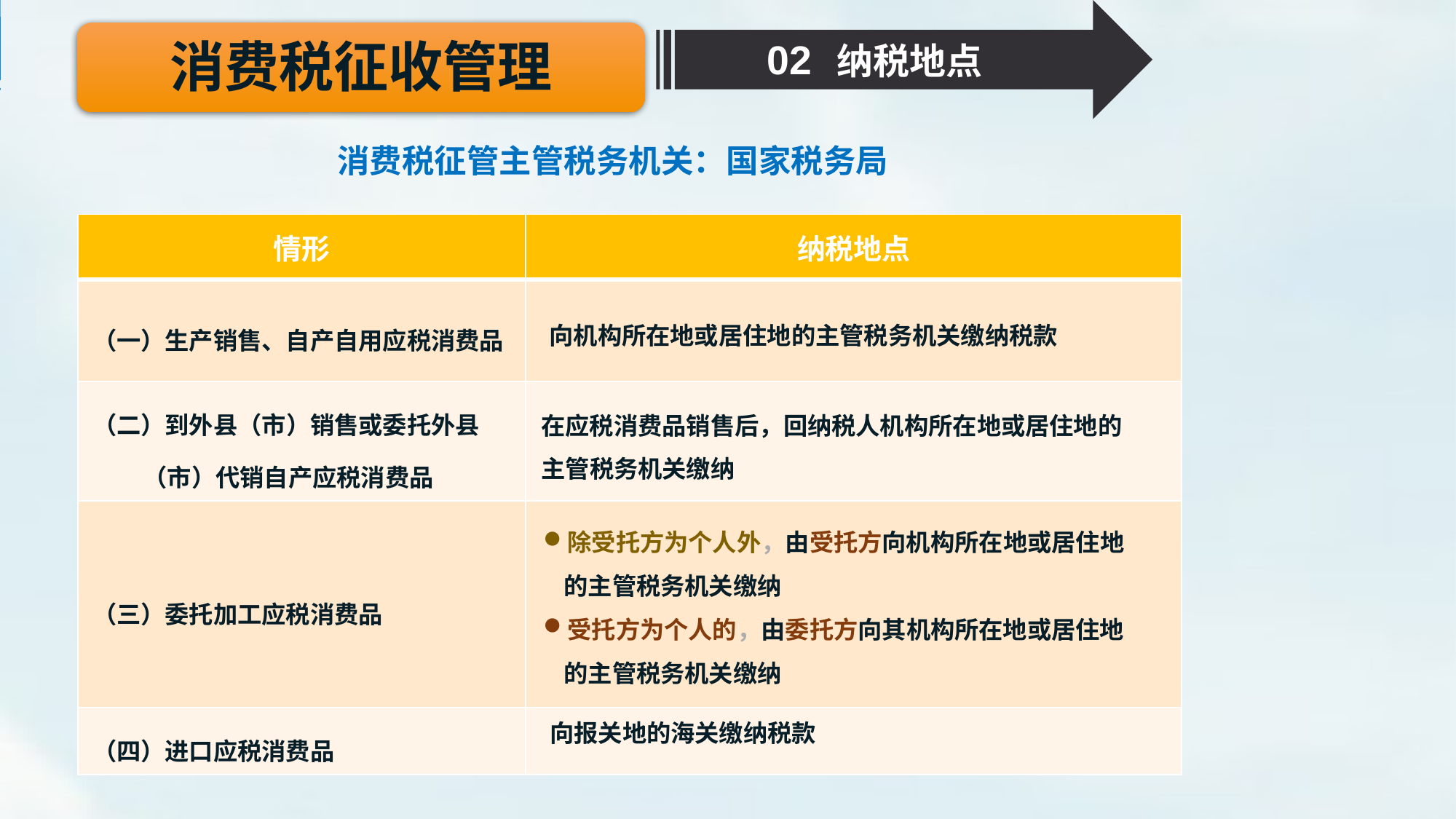

02 纳税地点
消费税征收管理
消费税征管主管税务机关：国家税务局
| 情形 | 纳税地点 |
| --- | --- |
| （一）生产销售、自产自用应税消费品 |  |
| （二）到外县（市）销售或委托外县 （市）代销自产应税消费品 |  |
| （三）委托加工应税消费品 |  |
| （四）进口应税消费品 |  |
向机构所在地或居住地的主管税务机关缴纳税款
在应税消费品销售后，回纳税人机构所在地或居住地的主管税务机关缴纳
除受托方为个人外，由受托方向机构所在地或居住地的主管税务机关缴纳
受托方为个人的，由委托方向其机构所在地或居住地的主管税务机关缴纳
向报关地的海关缴纳税款